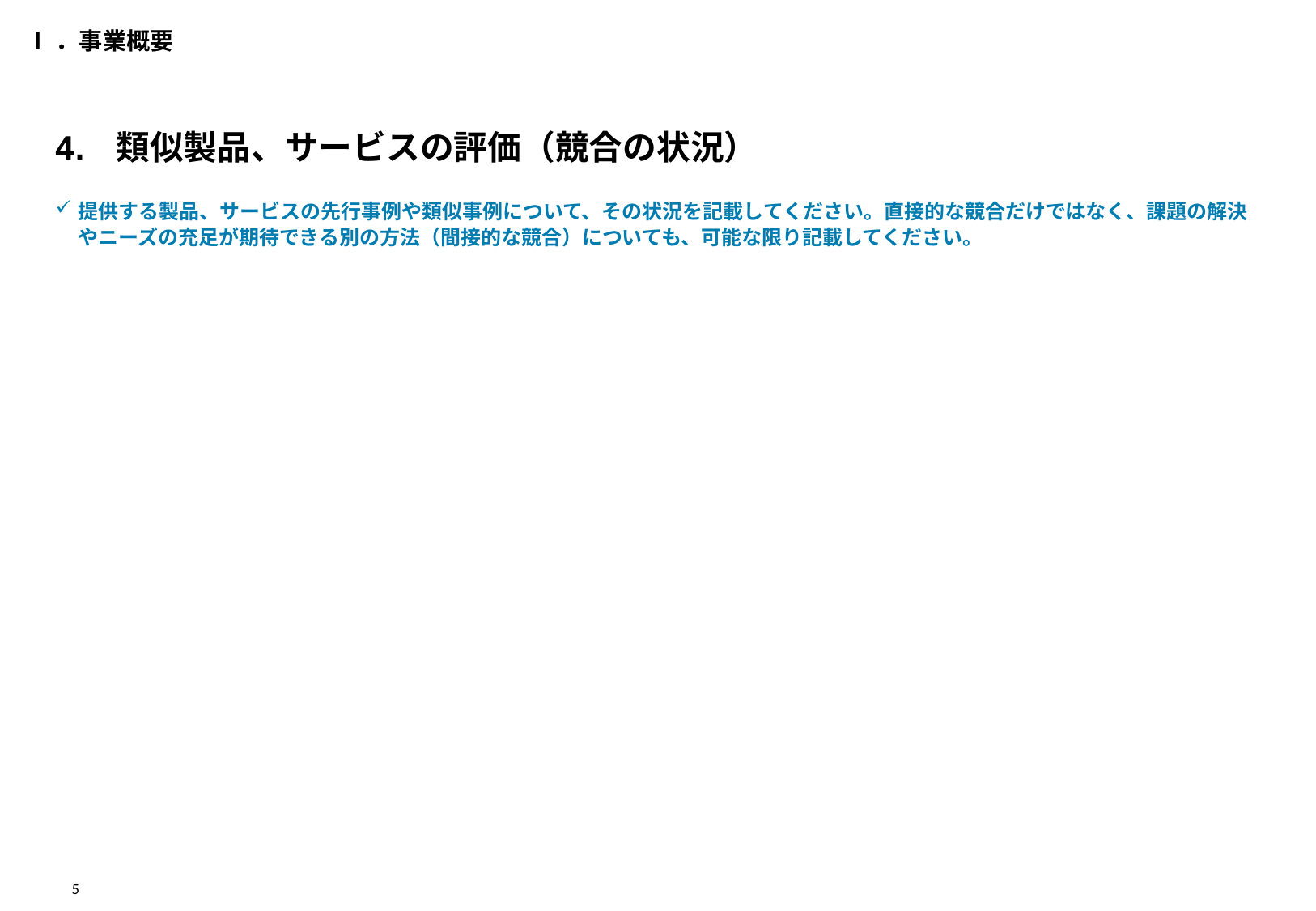

Ⅰ．事業概要
# 類似製品、サービスの評価（競合の状況）
提供する製品、サービスの先行事例や類似事例について、その状況を記載してください。直接的な競合だけではなく、課題の解決やニーズの充足が期待できる別の方法（間接的な競合）についても、可能な限り記載してください。
5